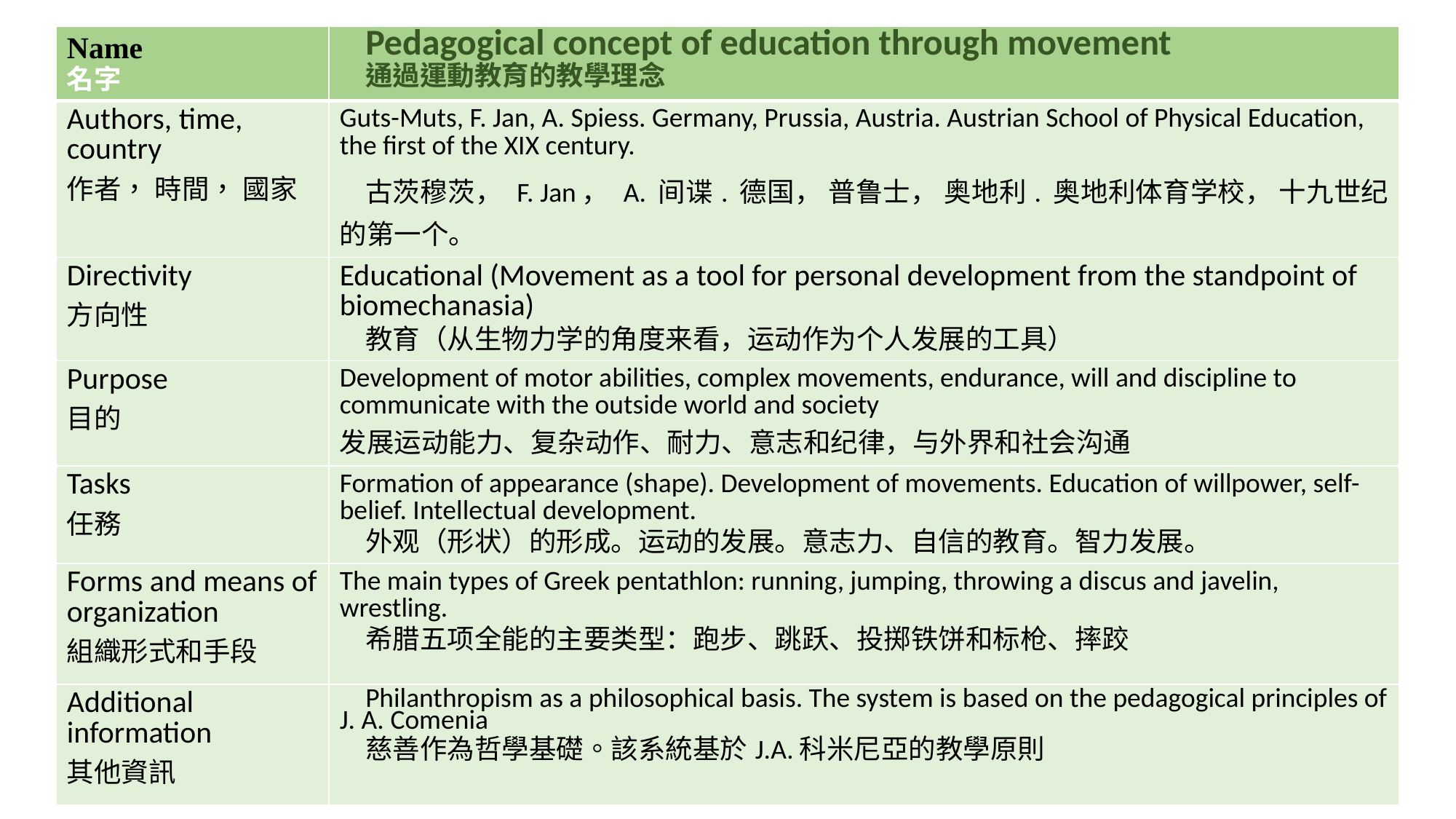

| Name 名字 | Pedagogical concept of education through movement 通過運動教育的教學理念 |
| --- | --- |
| Authors, time, country 作者， 時間， 國家 | Guts-Muts, F. Jan, A. Spiess. Germany, Prussia, Austria. Austrian School of Physical Education, the first of the XIX century. 古茨穆茨， F. Jan， A. 间谍. 德国， 普鲁士， 奥地利. 奥地利体育学校， 十九世纪的第一个。 |
| Directivity 方向性 | Educational (Movement as a tool for personal development from the standpoint of biomechanasia) 教育（从生物力学的角度来看，运动作为个人发展的工具） |
| Purpose 目的 | Development of motor abilities, complex movements, endurance, will and discipline to communicate with the outside world and society 发展运动能力、复杂动作、耐力、意志和纪律，与外界和社会沟通 |
| Tasks 任務 | Formation of appearance (shape). Development of movements. Education of willpower, self-belief. Intellectual development. 外观（形状）的形成。运动的发展。意志力、自信的教育。智力发展。 |
| Forms and means of organization 組織形式和手段 | The main types of Greek pentathlon: running, jumping, throwing a discus and javelin, wrestling. 希腊五项全能的主要类型：跑步、跳跃、投掷铁饼和标枪、摔跤 |
| Additional information 其他資訊 | Philanthropism as a philosophical basis. The system is based on the pedagogical principles of J. A. Comenia 慈善作為哲學基礎。該系統基於J.A.科米尼亞的教學原則 |
#